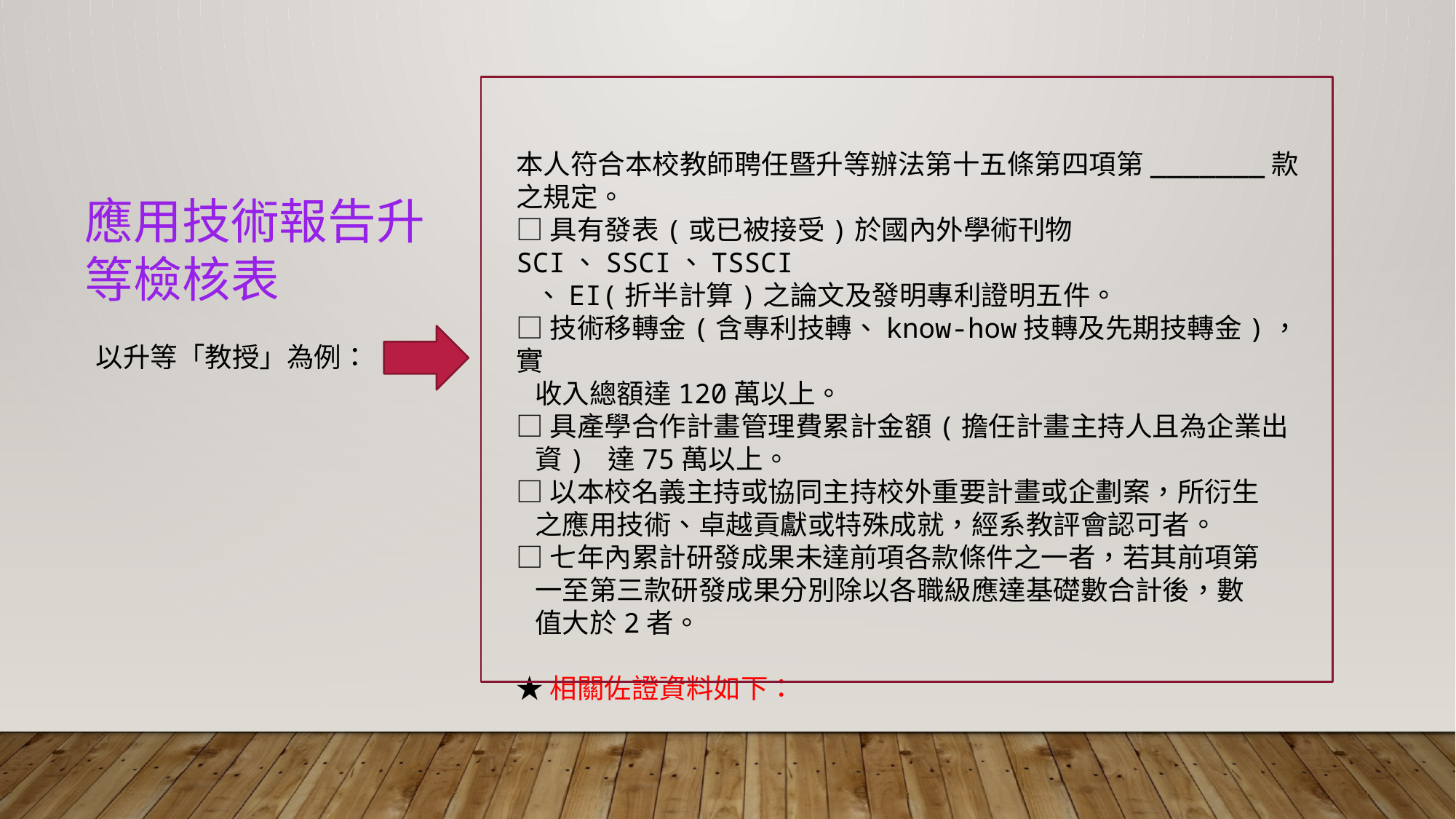

本人符合本校教師聘任暨升等辦法第十五條第四項第_______款之規定。
□具有發表(或已被接受)於國內外學術刊物SCI、SSCI、TSSCI
  、EI(折半計算)之論文及發明專利證明五件。
□技術移轉金(含專利技轉、know-how技轉及先期技轉金)，實
  收入總額達120萬以上。
□具產學合作計畫管理費累計金額(擔任計畫主持人且為企業出
  資) 達75萬以上。
□以本校名義主持或協同主持校外重要計畫或企劃案，所衍生
  之應用技術、卓越貢獻或特殊成就，經系教評會認可者。
□七年內累計研發成果未達前項各款條件之一者，若其前項第
  一至第三款研發成果分別除以各職級應達基礎數合計後，數
  值大於2者。

★相關佐證資料如下：

應用技術報告升等檢核表

以升等「教授」為例：